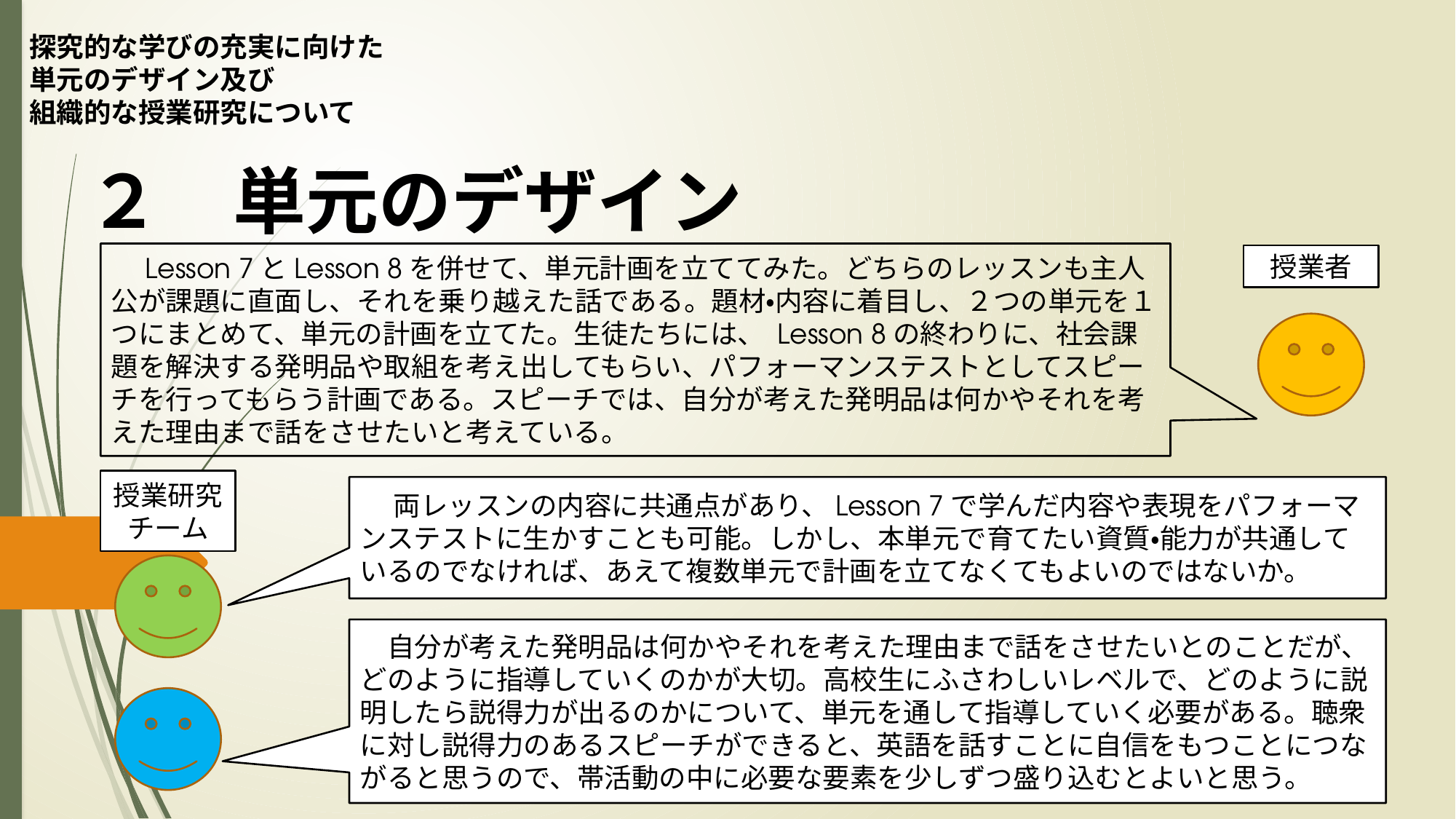

探究的な学びの充実に向けた
単元のデザイン及び
組織的な授業研究について
２　単元のデザイン
　Lesson 7とLesson 8を併せて、単元計画を立ててみた。どちらのレッスンも主人公が課題に直面し、それを乗り越えた話である。題材・内容に着目し、２つの単元を１つにまとめて、単元の計画を立てた。生徒たちには、 Lesson 8の終わりに、社会課題を解決する発明品や取組を考え出してもらい、パフォーマンステストとしてスピーチを行ってもらう計画である。スピーチでは、自分が考えた発明品は何かやそれを考えた理由まで話をさせたいと考えている。
授業者

授業研究
チーム
　 両レッスンの内容に共通点があり、Lesson 7で学んだ内容や表現をパフォーマンステストに生かすことも可能。しかし、本単元で育てたい資質・能力が共通しているのでなければ、あえて複数単元で計画を立てなくてもよいのではないか。

　自分が考えた発明品は何かやそれを考えた理由まで話をさせたいとのことだが、どのように指導していくのかが大切。高校生にふさわしいレベルで、どのように説明したら説得力が出るのかについて、単元を通して指導していく必要がある。聴衆に対し説得力のあるスピーチができると、英語を話すことに自信をもつことにつながると思うので、帯活動の中に必要な要素を少しずつ盛り込むとよいと思う。